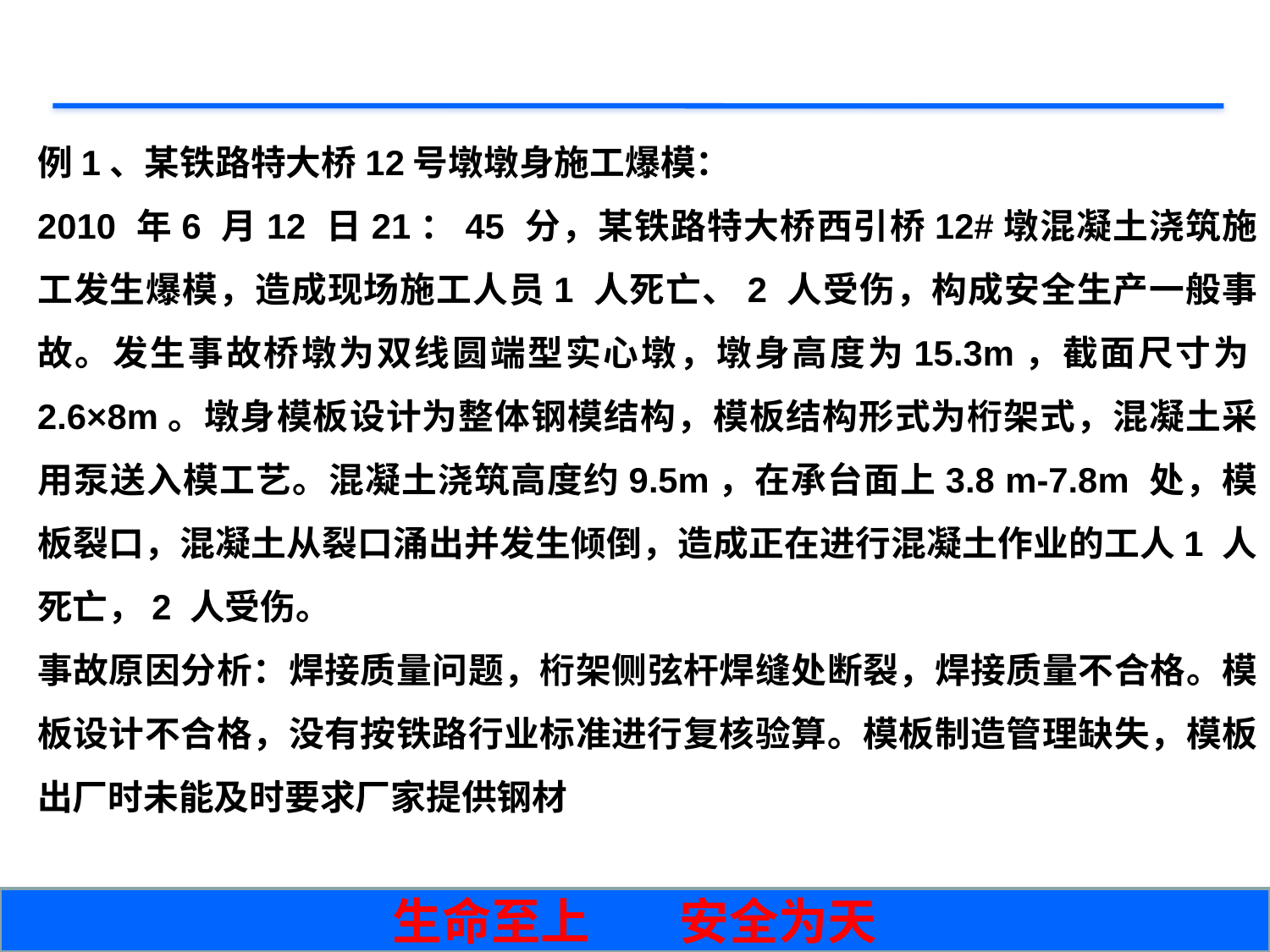

例1、某铁路特大桥12号墩墩身施工爆模：
2010 年6 月12 日21：45 分，某铁路特大桥西引桥12#墩混凝土浇筑施工发生爆模，造成现场施工人员1 人死亡、2 人受伤，构成安全生产一般事故。发生事故桥墩为双线圆端型实心墩，墩身高度为15.3m，截面尺寸为2.6×8m。墩身模板设计为整体钢模结构，模板结构形式为桁架式，混凝土采用泵送入模工艺。混凝土浇筑高度约9.5m，在承台面上3.8 m-7.8m 处，模板裂口，混凝土从裂口涌出并发生倾倒，造成正在进行混凝土作业的工人1 人死亡，2 人受伤。
事故原因分析：焊接质量问题，桁架侧弦杆焊缝处断裂，焊接质量不合格。模板设计不合格，没有按铁路行业标准进行复核验算。模板制造管理缺失，模板出厂时未能及时要求厂家提供钢材